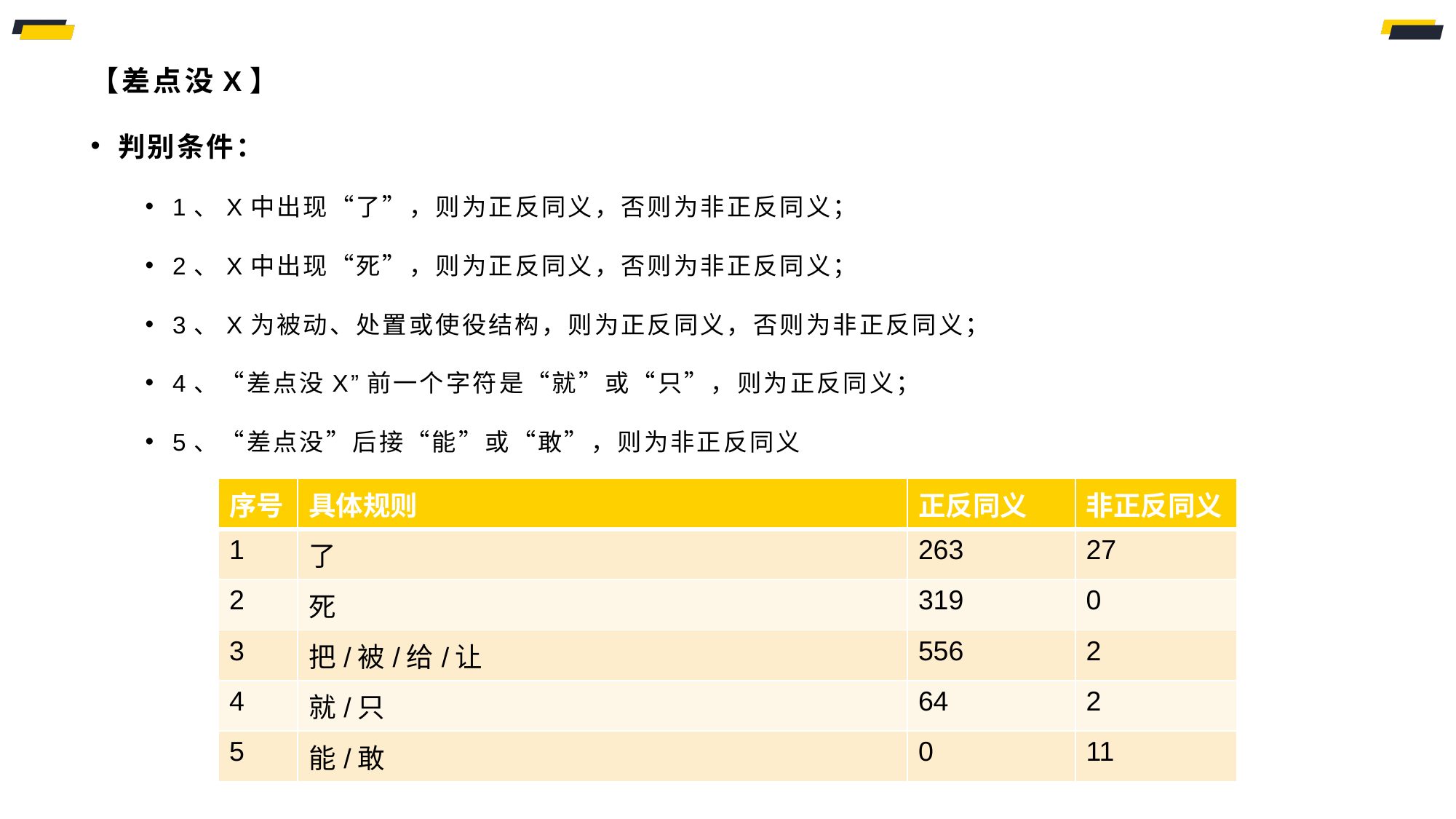

# 【差点没X】
判别条件：
1、X中出现“了”，则为正反同义，否则为非正反同义；
2、X中出现“死”，则为正反同义，否则为非正反同义；
3、X为被动、处置或使役结构，则为正反同义，否则为非正反同义；
4、“差点没X”前一个字符是“就”或“只”，则为正反同义；
5、“差点没”后接“能”或“敢”，则为非正反同义
| 序号 | 具体规则 | 正反同义 | 非正反同义 |
| --- | --- | --- | --- |
| 1 | 了 | 263 | 27 |
| 2 | 死 | 319 | 0 |
| 3 | 把/被/给/让 | 556 | 2 |
| 4 | 就/只 | 64 | 2 |
| 5 | 能/敢 | 0 | 11 |